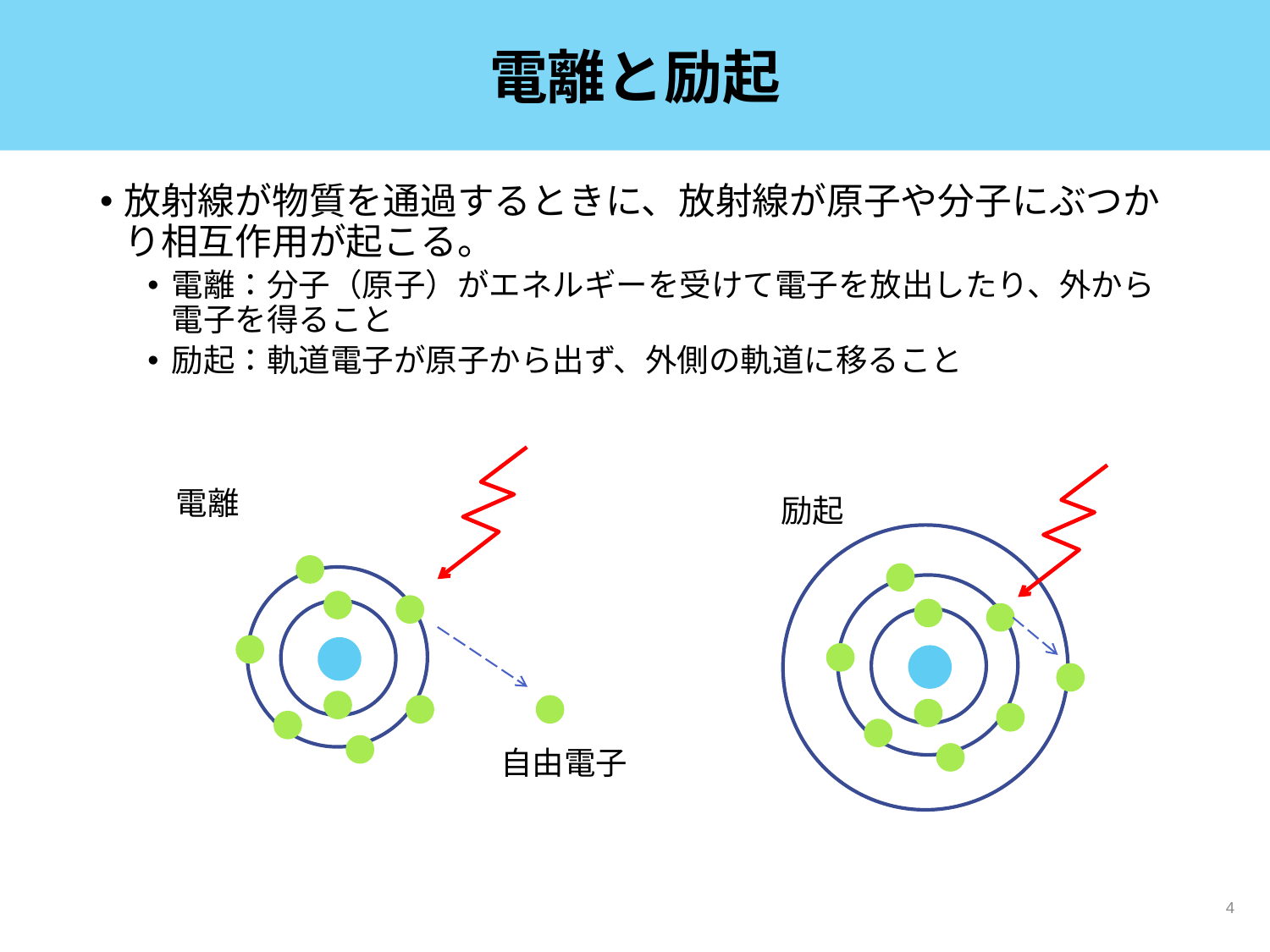

# 電離と励起
放射線が物質を通過するときに、放射線が原子や分子にぶつかり相互作用が起こる。
電離：分子（原子）がエネルギーを受けて電子を放出したり、外から電子を得ること
励起：軌道電子が原子から出ず、外側の軌道に移ること

電離
励起

自由電子

4